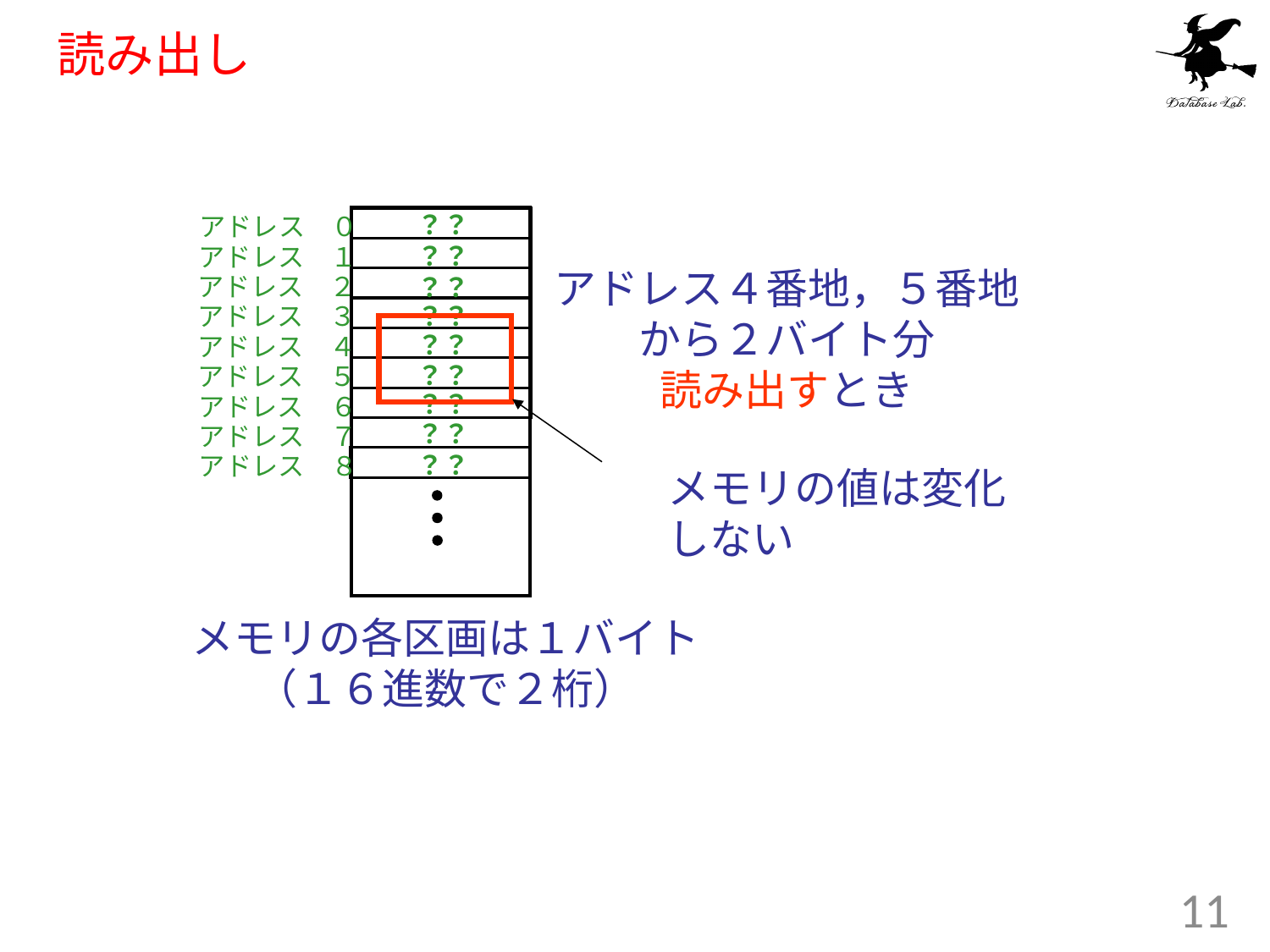

# 読み出し
？？
アドレス　０

？？
アドレス　１

アドレス４番地，５番地
から２バイト分
読み出すとき
アドレス　２
？？

？？
アドレス　３

？？
アドレス　４

？？
アドレス　５

？？
アドレス　６

？？
アドレス　７

？？
アドレス　８

メモリの値は変化
しない

メモリの各区画は１バイト
（１６進数で２桁）
11